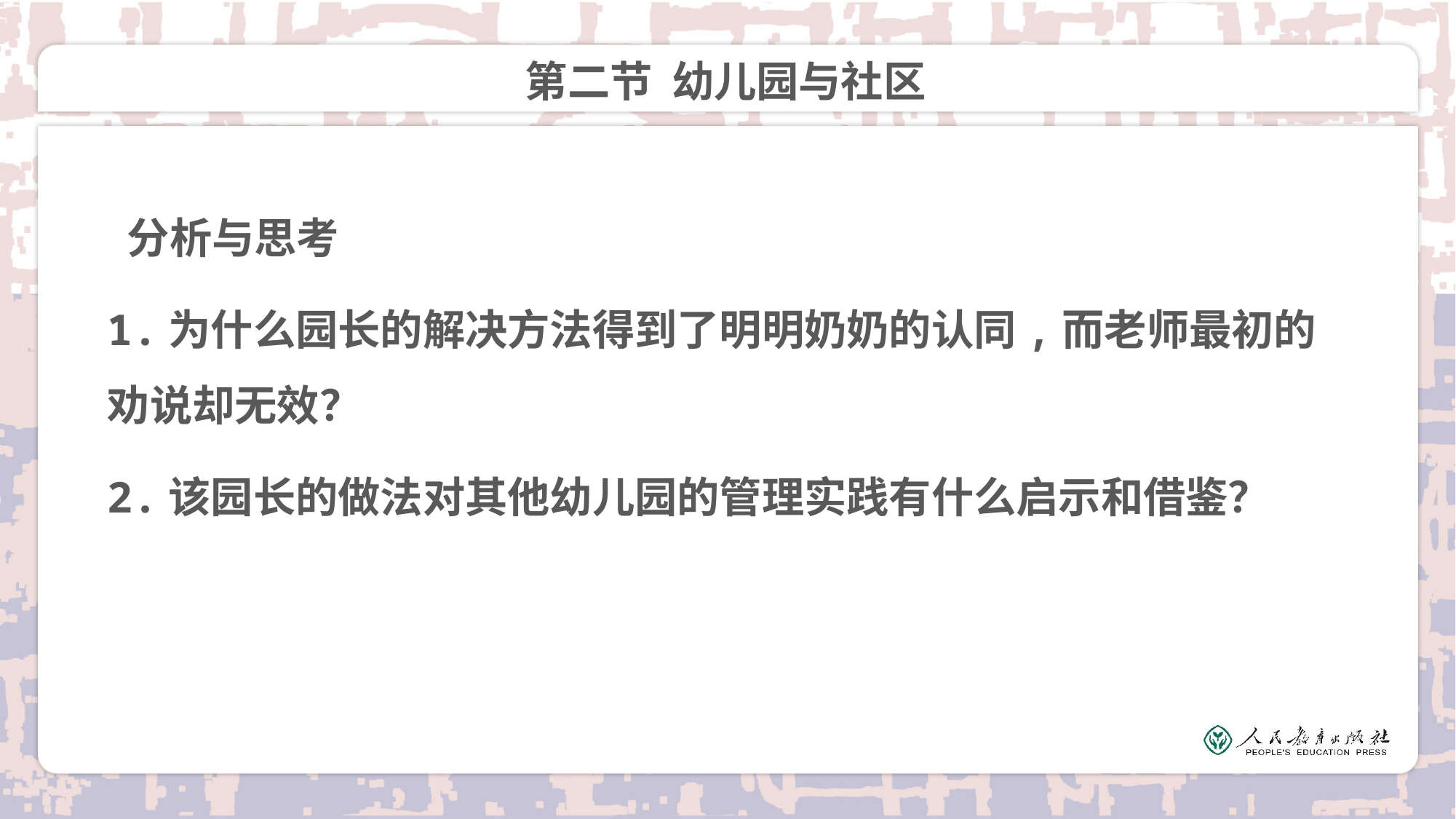

# 第二节  幼儿园与社区
 分析与思考
1.为什么园长的解决方法得到了明明奶奶的认同,而老师最初的劝说却无效？
2.该园长的做法对其他幼儿园的管理实践有什么启示和借鉴？